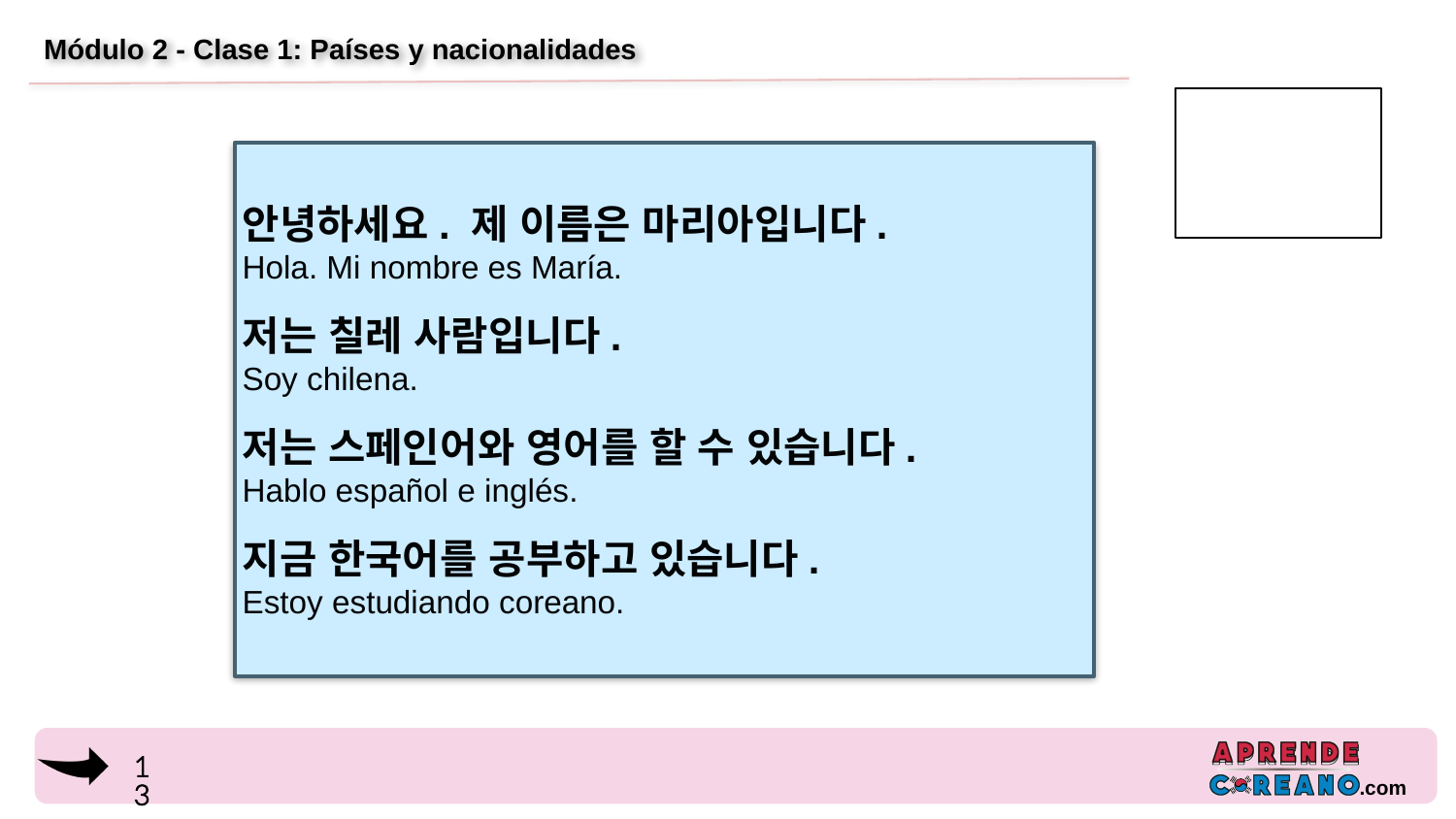

# Módulo 2 - Clase 1: Países y nacionalidades

안녕하세요. 제 이름은 마리아입니다.
Hola. Mi nombre es María.

저는 칠레 사람입니다.
Soy chilena.

저는 스페인어와 영어를 할 수 있습니다.
Hablo español e inglés.

지금 한국어를 공부하고 있습니다.
Estoy estudiando coreano.

13